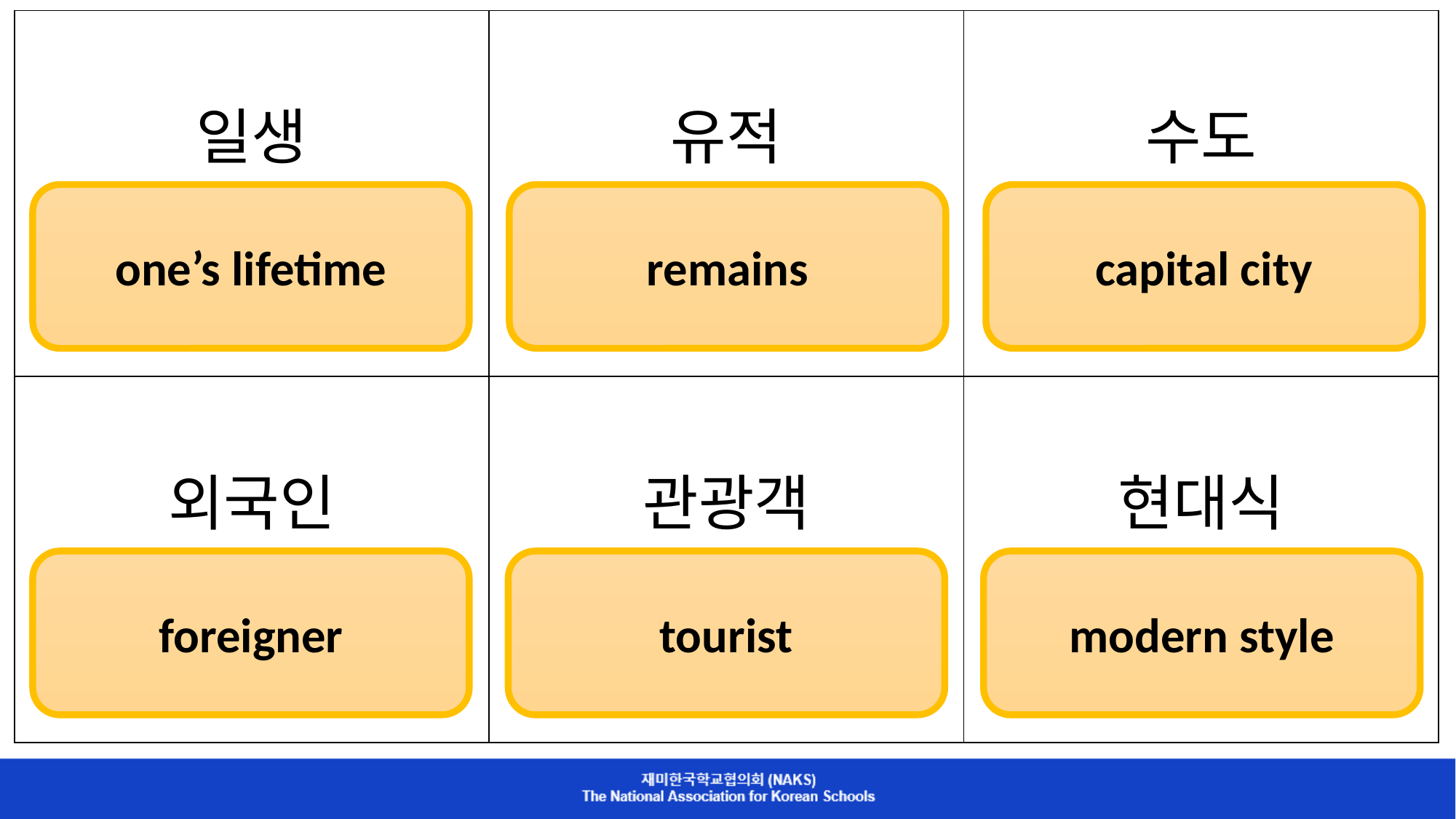

| 일생 | 유적 | 수도 |
| --- | --- | --- |
| 외국인 | 관광객 | 현대식 |
one’s lifetime
remains
capital city
foreigner
tourist
modern style